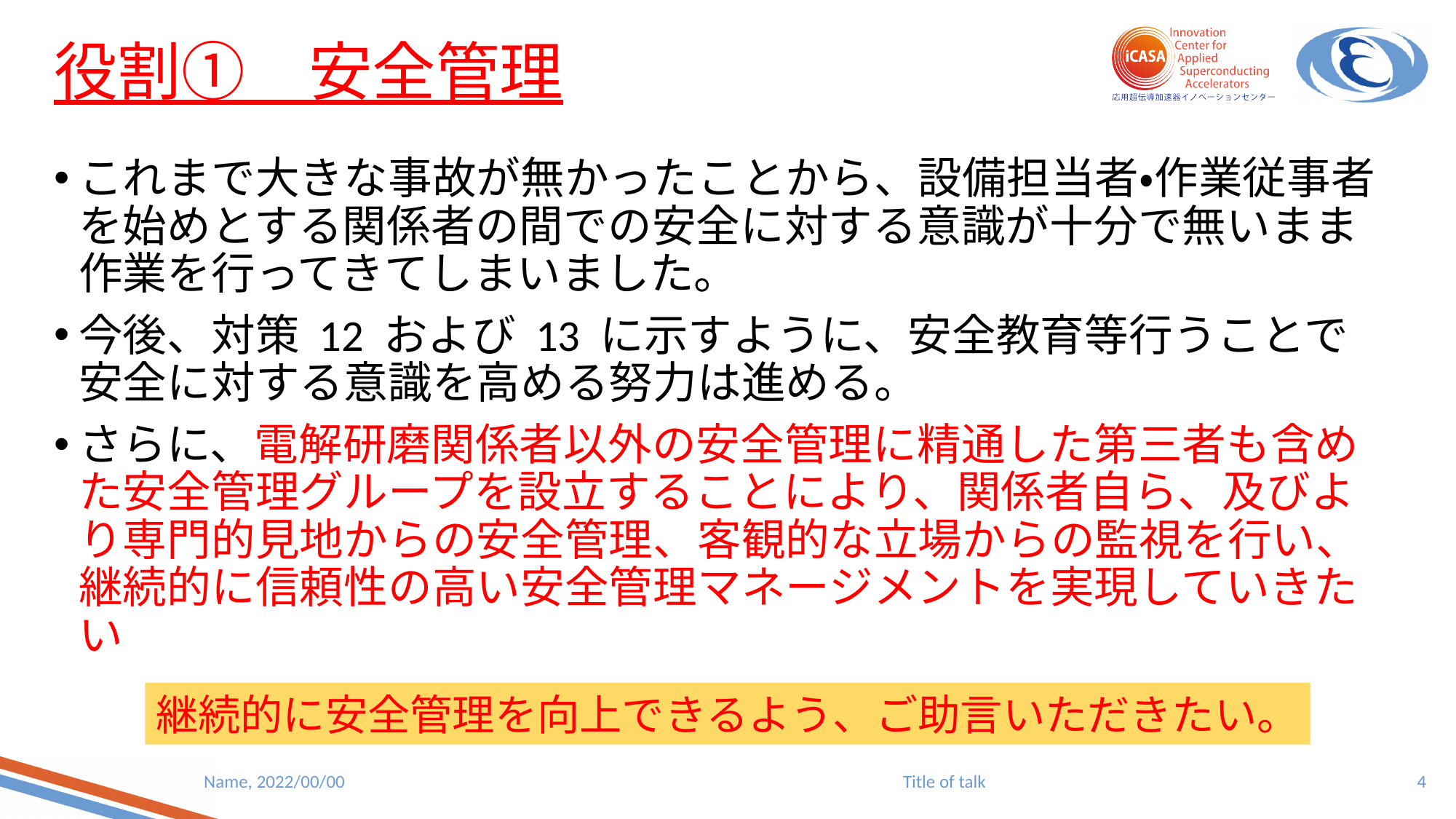

# 役割①　安全管理
これまで大きな事故が無かったことから、設備担当者・作業従事者を始めとする関係者の間での安全に対する意識が十分で無いまま作業を行ってきてしまいました。
今後、対策 12 および 13 に示すように、安全教育等行うことで安全に対する意識を高める努力は進める。
さらに、電解研磨関係者以外の安全管理に精通した第三者も含めた安全管理グループを設立することにより、関係者自ら、及びより専門的見地からの安全管理、客観的な立場からの監視を行い、継続的に信頼性の高い安全管理マネージメントを実現していきたい
継続的に安全管理を向上できるよう、ご助言いただきたい。
4
Name, 2022/00/00
Title of talk